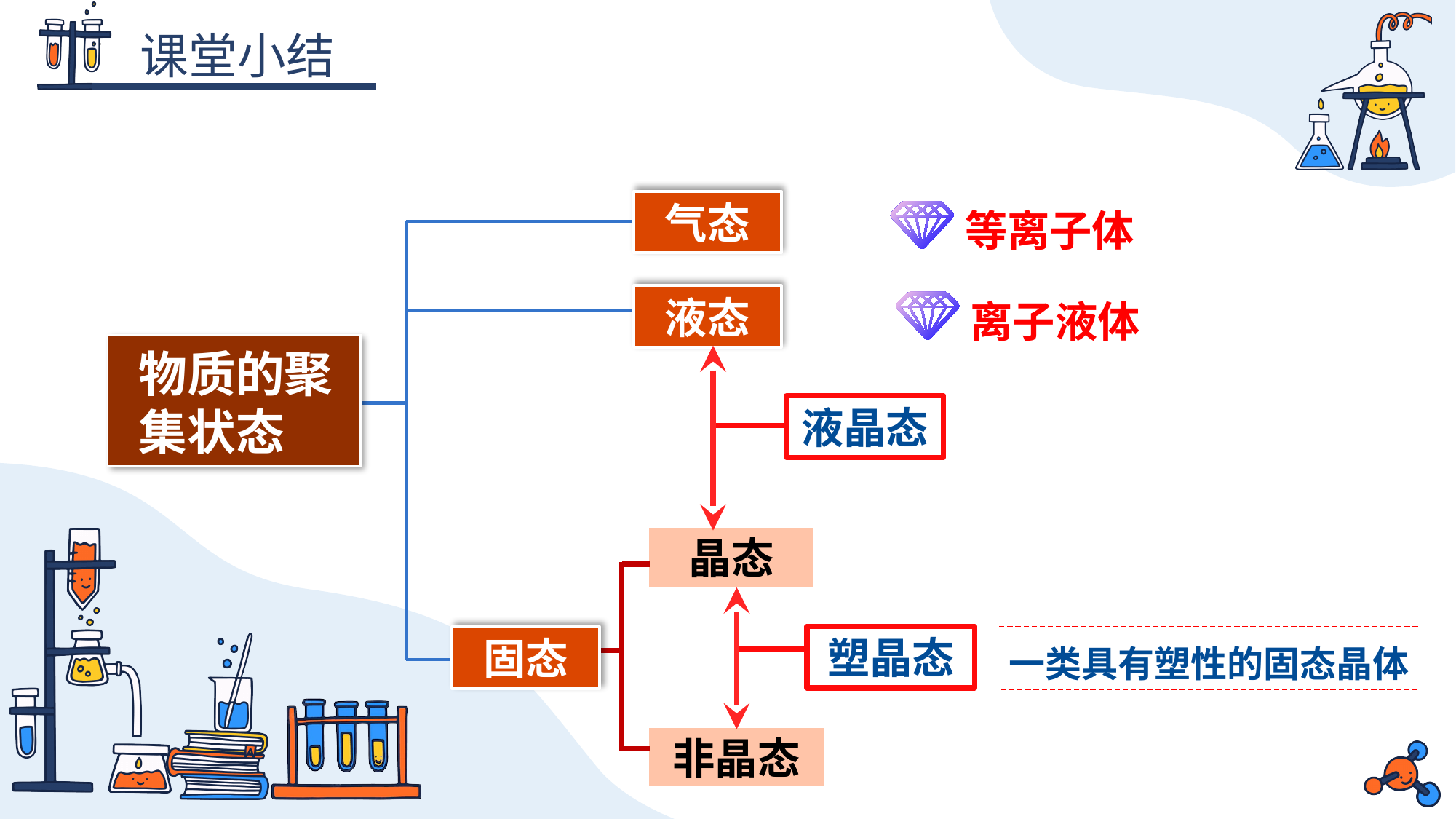

气态
等离子体

液态
离子液体

物质的聚集状态
液晶态
晶态
塑晶态
固态
一类具有塑性的固态晶体
非晶态